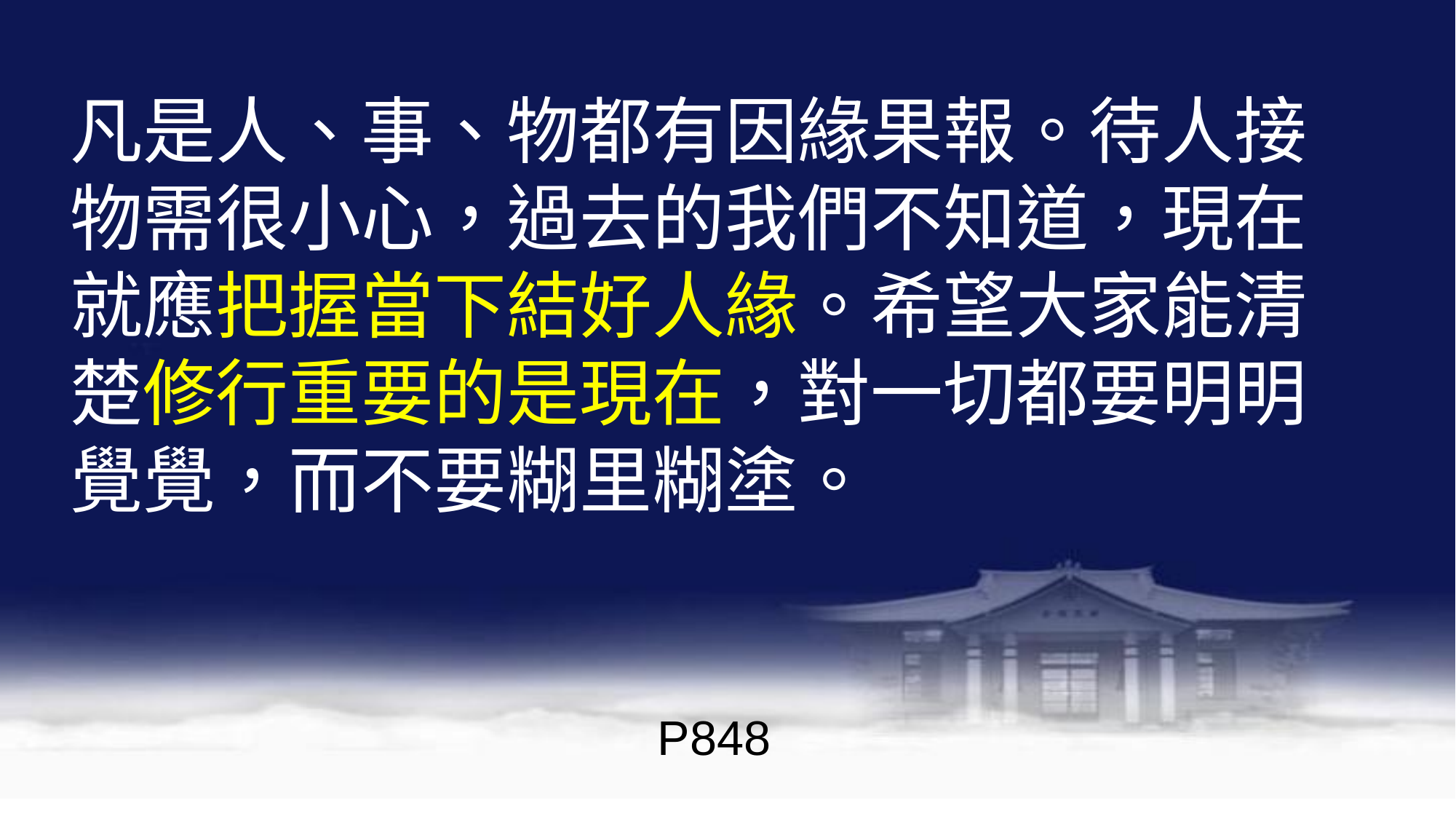

凡是人、事、物都有因緣果報。待人接物需很小心，過去的我們不知道，現在就應把握當下結好人緣。希望大家能清楚修行重要的是現在，對一切都要明明覺覺，而不要糊里糊塗。
P848